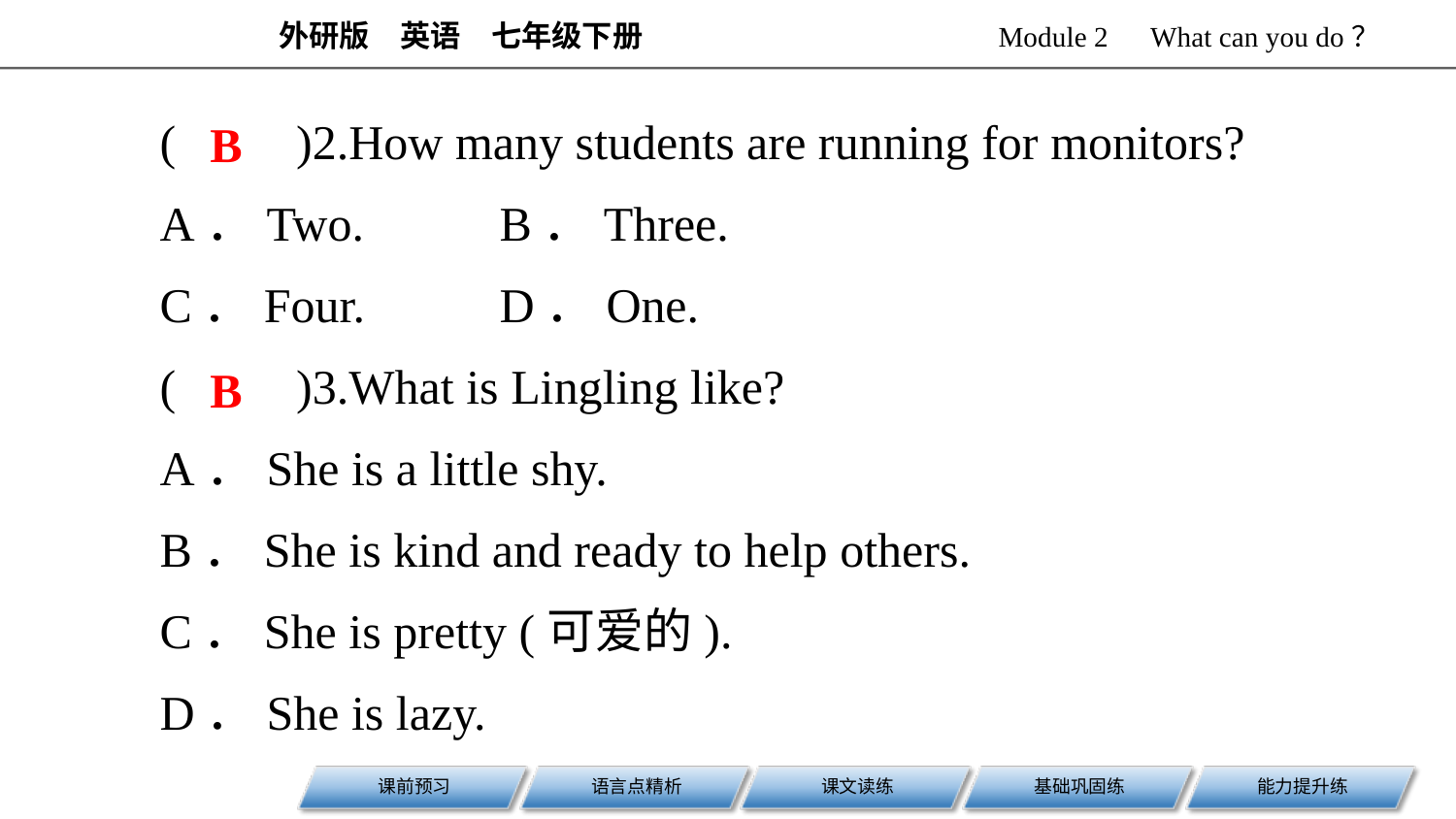

(　　)2.How many students are running for monitors?
A．Two.	B．Three.
C．Four.	D．One.
(　　)3.What is Lingling like?
A．She is a little shy.
B．She is kind and ready to help others.
C．She is pretty (可爱的).
D．She is lazy.
B

B